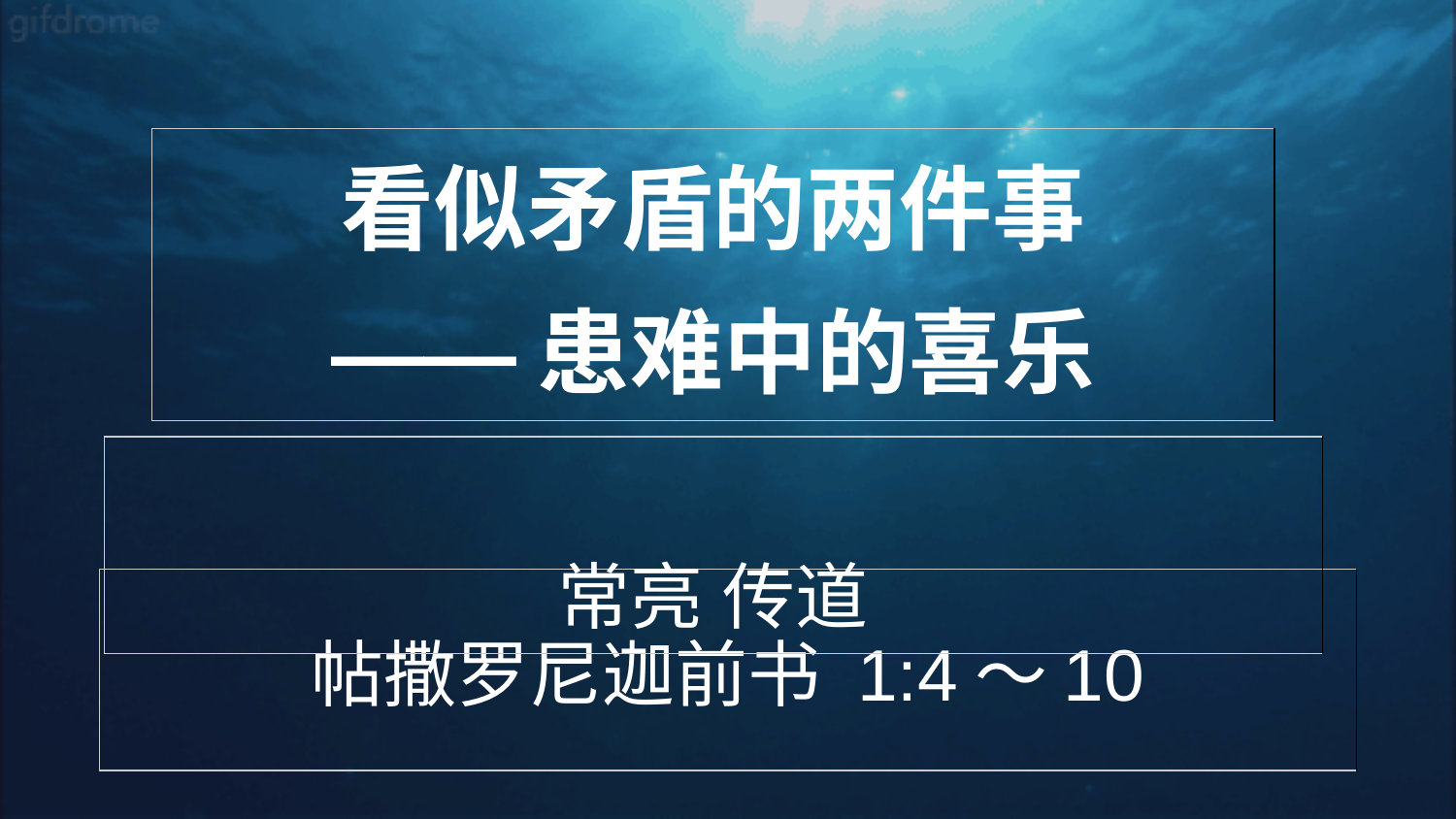

| 看似矛盾的两件事 ——患难中的喜乐 |
| --- |
| 常亮 传道 |
| --- |
| 帖撒罗尼迦前书 1:4～10 |
| --- |